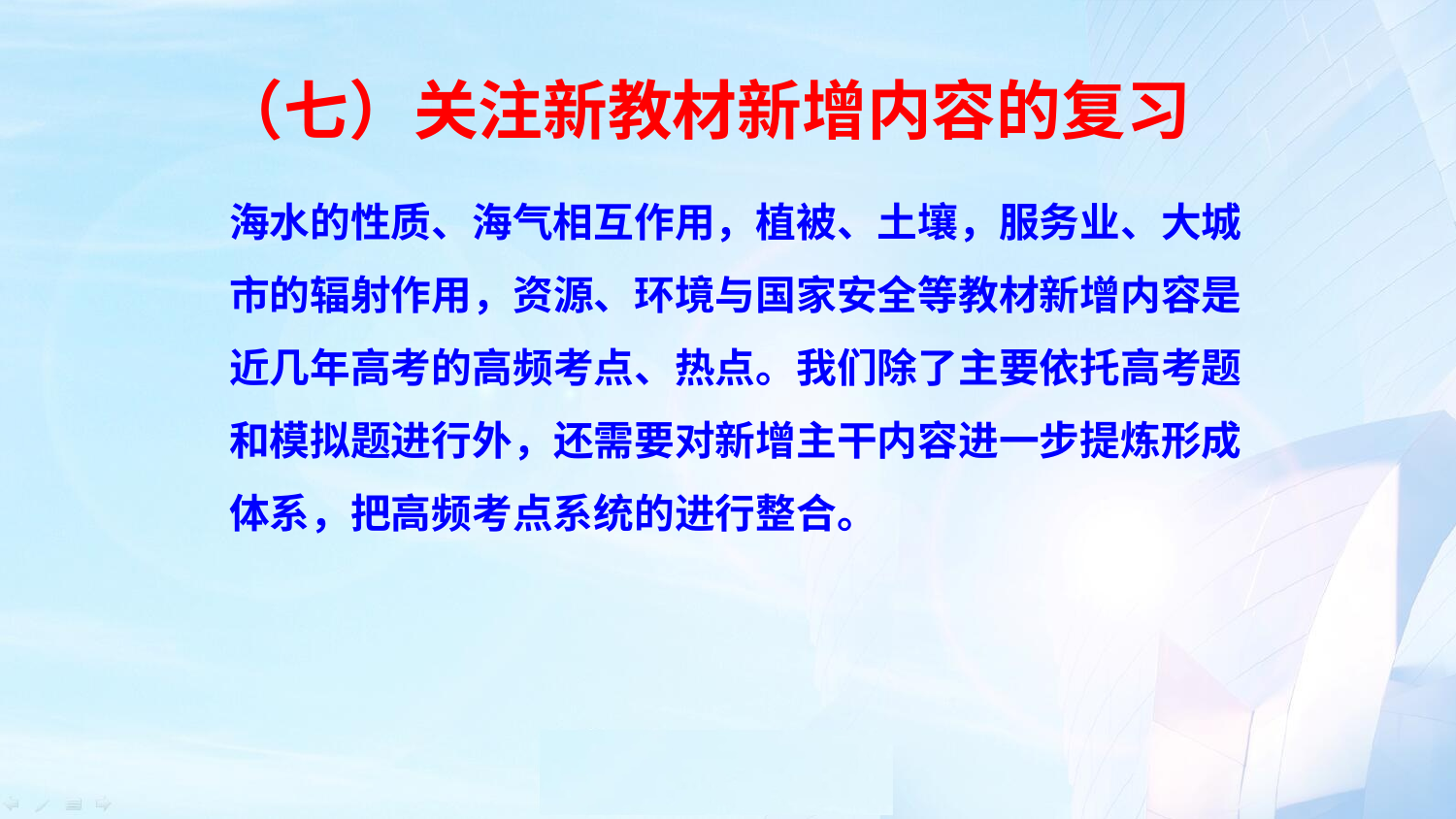

（七）关注新教材新增内容的复习
海水的性质、海气相互作用，植被、土壤，服务业、大城市的辐射作用，资源、环境与国家安全等教材新增内容是近几年高考的高频考点、热点。我们除了主要依托高考题和模拟题进行外，还需要对新增主干内容进一步提炼形成体系，把高频考点系统的进行整合。